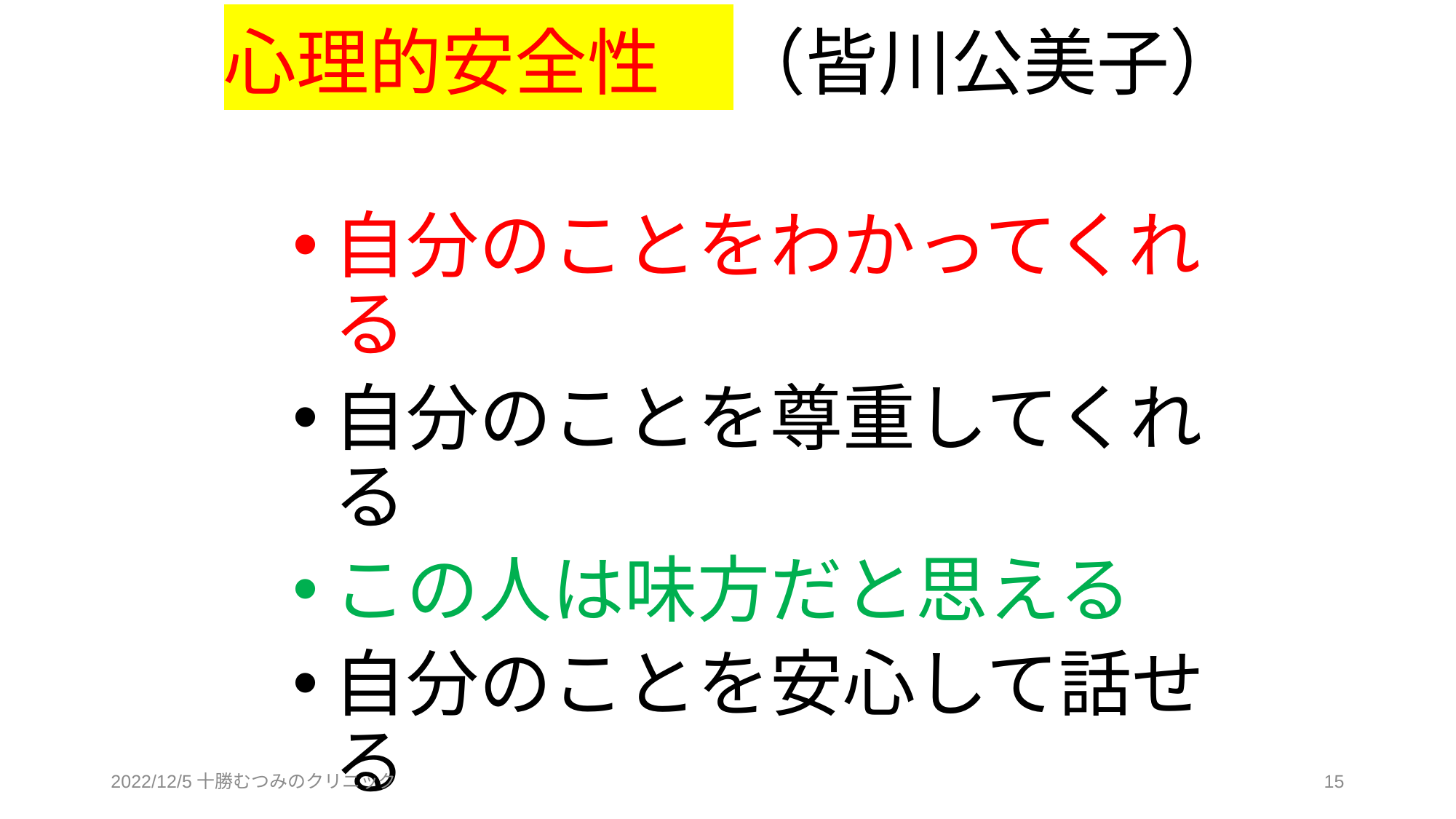

# 心理的安全性　（皆川公美子）
自分のことをわかってくれる
自分のことを尊重してくれる
この人は味方だと思える
自分のことを安心して話せる
失敗しても許される

2022/12/5十勝むつみのクリニック
15